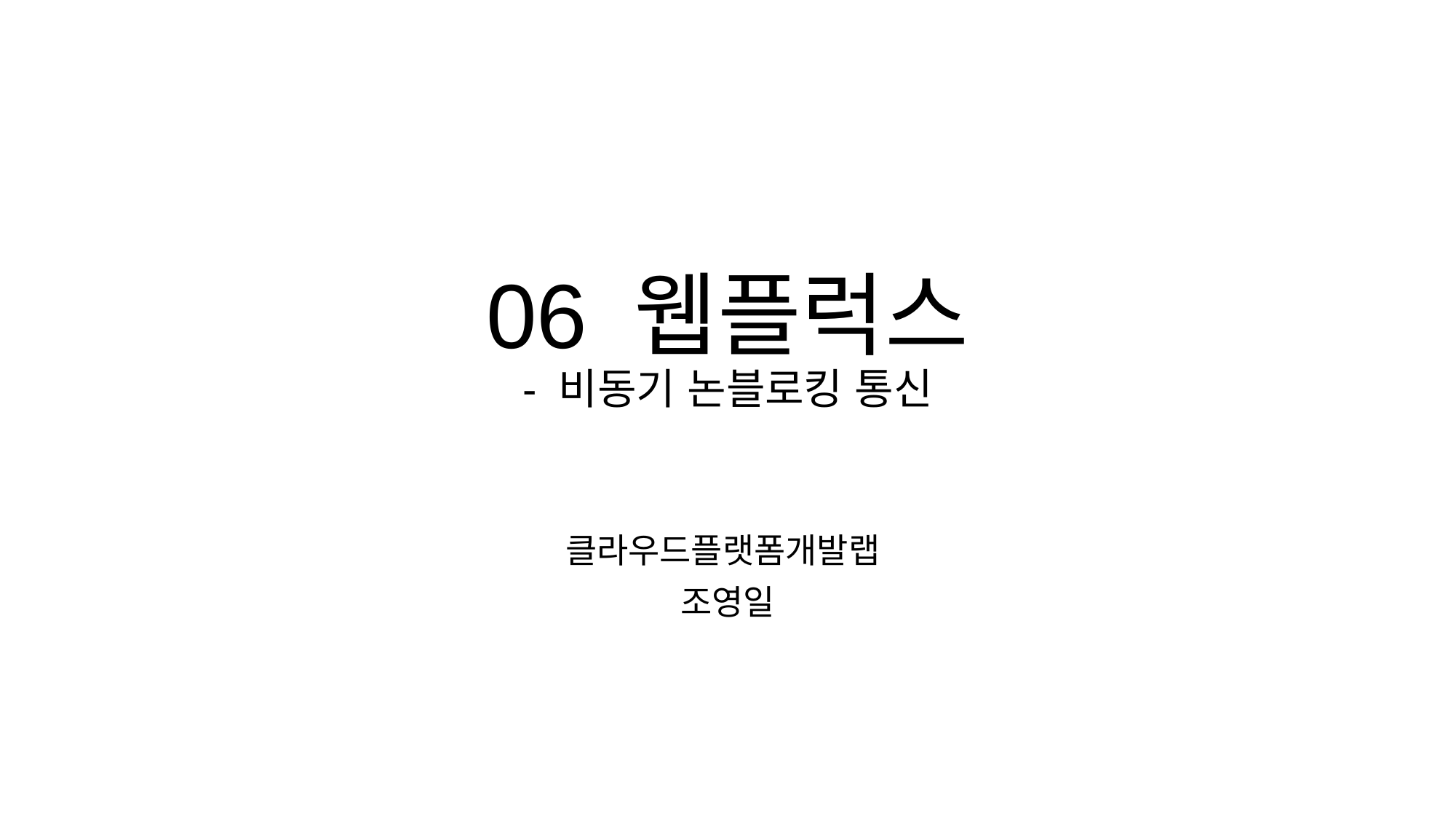

# 06 웹플럭스 - 비동기 논블로킹 통신
클라우드플랫폼개발랩
조영일